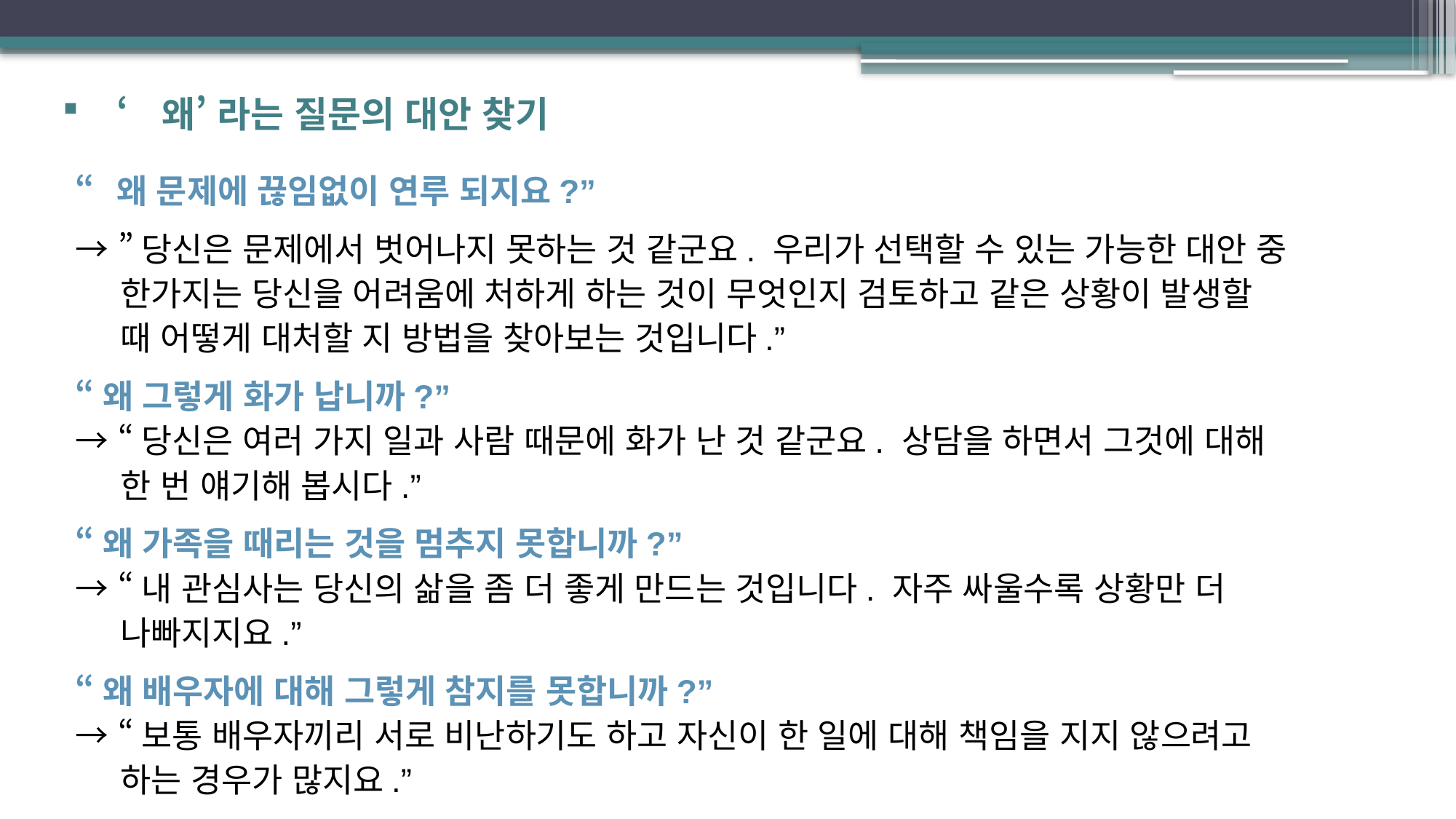

‘왜’ 라는 질문의 대안 찾기
“왜 문제에 끊임없이 연루 되지요?”

→ ”당신은 문제에서 벗어나지 못하는 것 같군요. 우리가 선택할 수 있는 가능한 대안 중
    한가지는 당신을 어려움에 처하게 하는 것이 무엇인지 검토하고 같은 상황이 발생할
    때 어떻게 대처할 지 방법을 찾아보는 것입니다.”

“왜 그렇게 화가 납니까?”
→ “당신은 여러 가지 일과 사람 때문에 화가 난 것 같군요. 상담을 하면서 그것에 대해
    한 번 얘기해 봅시다.”

“왜 가족을 때리는 것을 멈추지 못합니까?”
→ “내 관심사는 당신의 삶을 좀 더 좋게 만드는 것입니다. 자주 싸울수록 상황만 더
    나빠지지요.”

“왜 배우자에 대해 그렇게 참지를 못합니까?”
→ “보통 배우자끼리 서로 비난하기도 하고 자신이 한 일에 대해 책임을 지지 않으려고
    하는 경우가 많지요.”